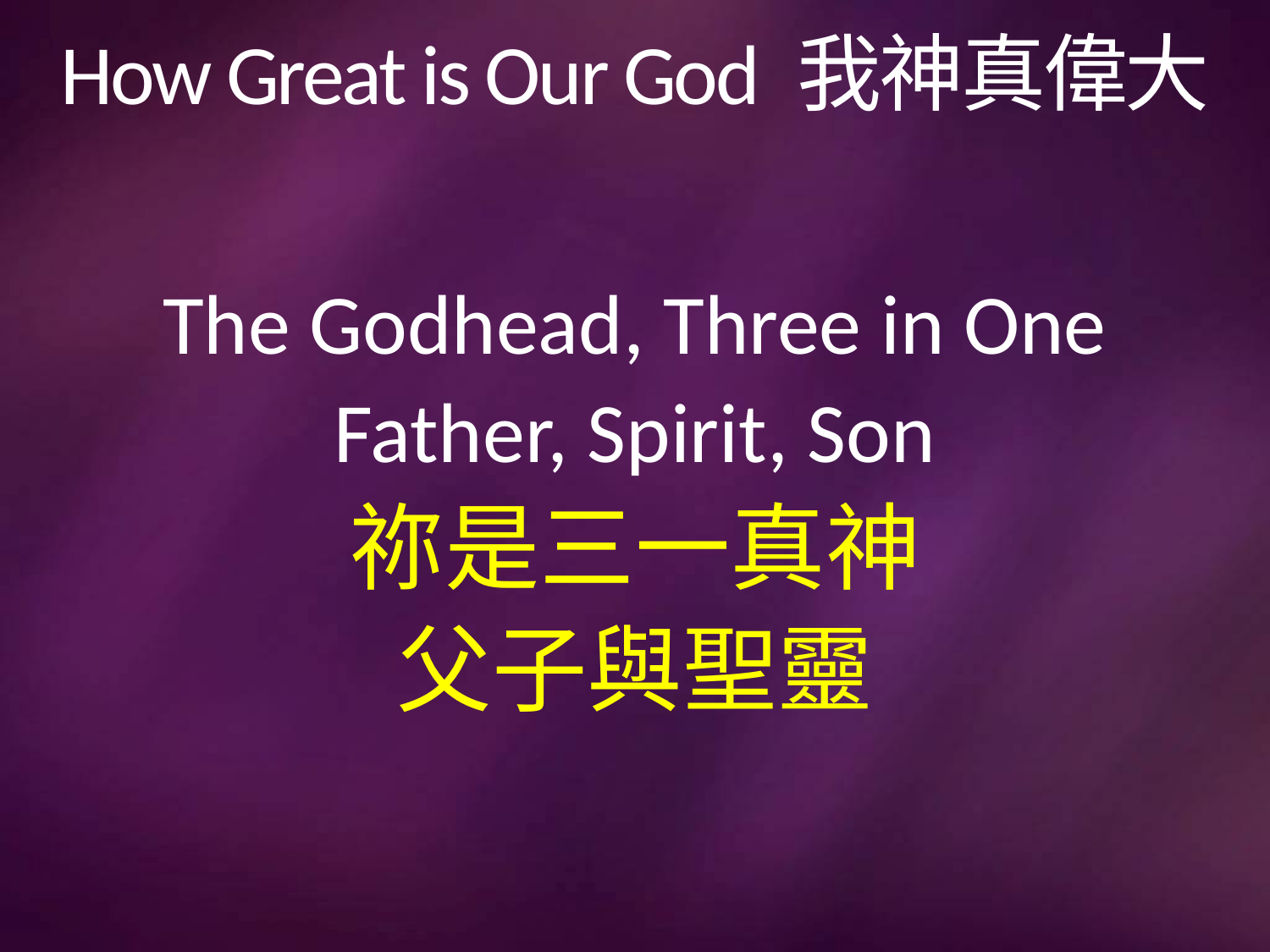

# How Great is Our God 我神真偉大
The Godhead, Three in One
Father, Spirit, Son
祢是三一真神
父子與聖靈